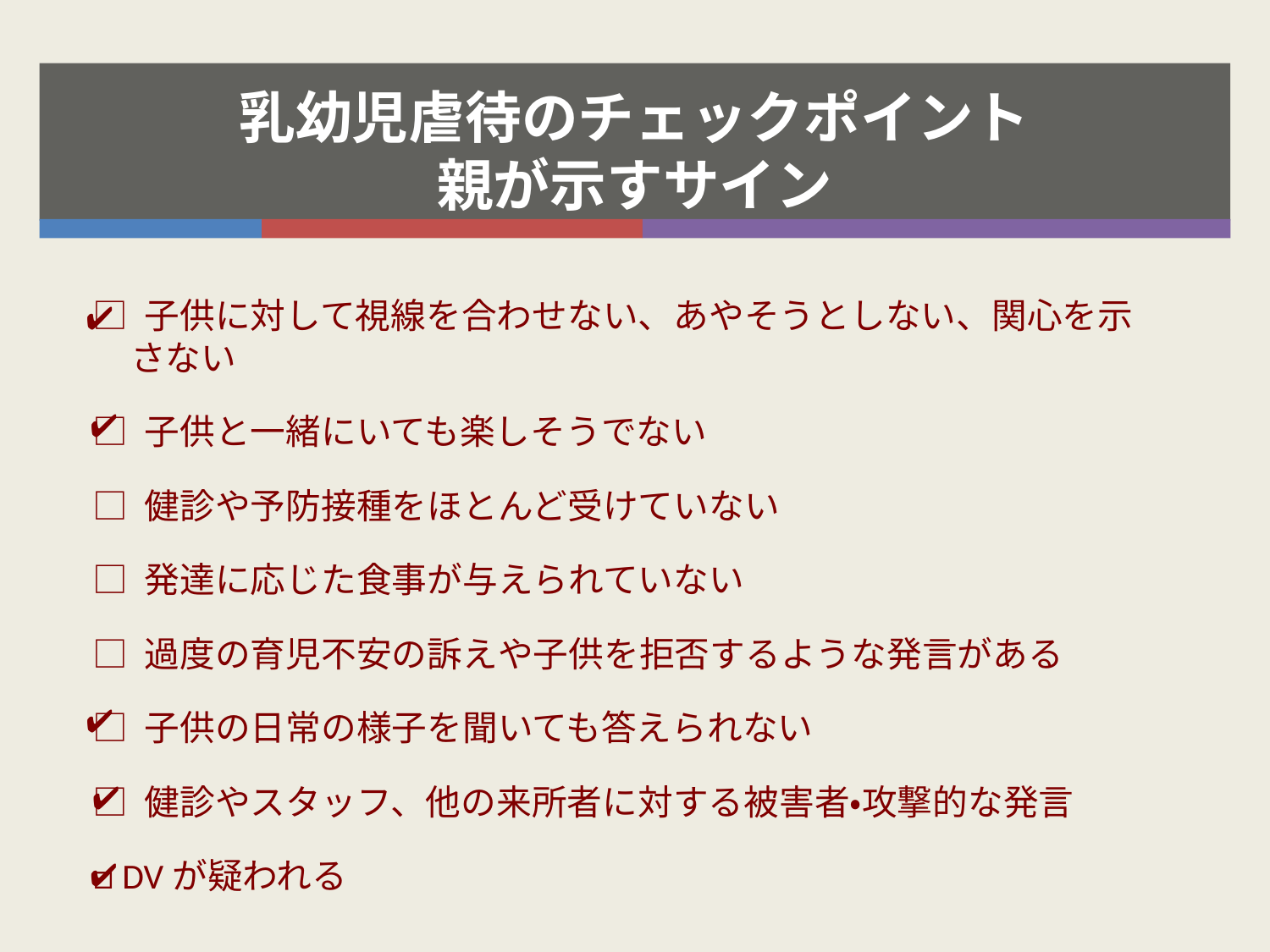

# 乳幼児虐待のチェックポイント 親が示すサイン
□ 子供に対して視線を合わせない、あやそうとしない、関心を示さない
□ 子供と一緒にいても楽しそうでない
□ 健診や予防接種をほとんど受けていない
□ 発達に応じた食事が与えられていない
□ 過度の育児不安の訴えや子供を拒否するような発言がある
□ 子供の日常の様子を聞いても答えられない
□ 健診やスタッフ、他の来所者に対する被害者・攻撃的な発言
□ DVが疑われる
✔️
✔️
✔️
✔️
✔️